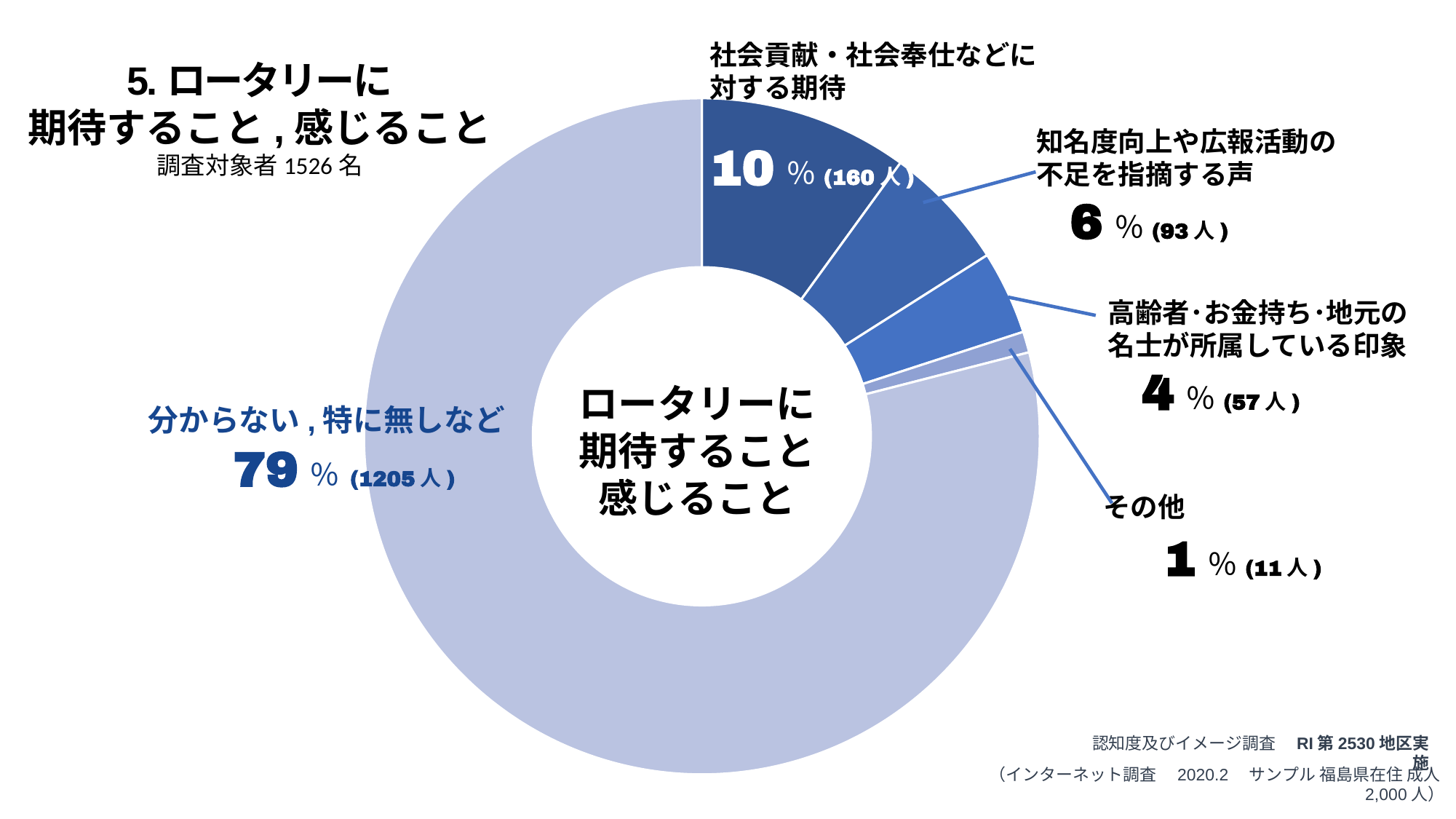

社会貢献・社会奉仕などに
対する期待

10％(160人)
5.ロータリーに
期待すること,感じること
調査対象者1526名

### Chart

| Category | 売上高 |
|---|---|
| 第 1 四半期 | 10.0 |
| 第 2 四半期 | 6.0 |
| 第 3 四半期 | 4.0 |
| 第 4 四半期 | 1.0 |
知名度向上や広報活動の
不足を指摘する声
　6％(93人)
高齢者･お金持ち･地元の
名士が所属している印象
　4％(57人)
ロータリーに
期待すること
感じること
分からない,特に無しなど
       79％ (1205人)
その他
　1％(11人)
認知度及びイメージ調査　RI第2530地区実施
（インターネット調査　2020.2　サンプル 福島県在住 成人2,000人）